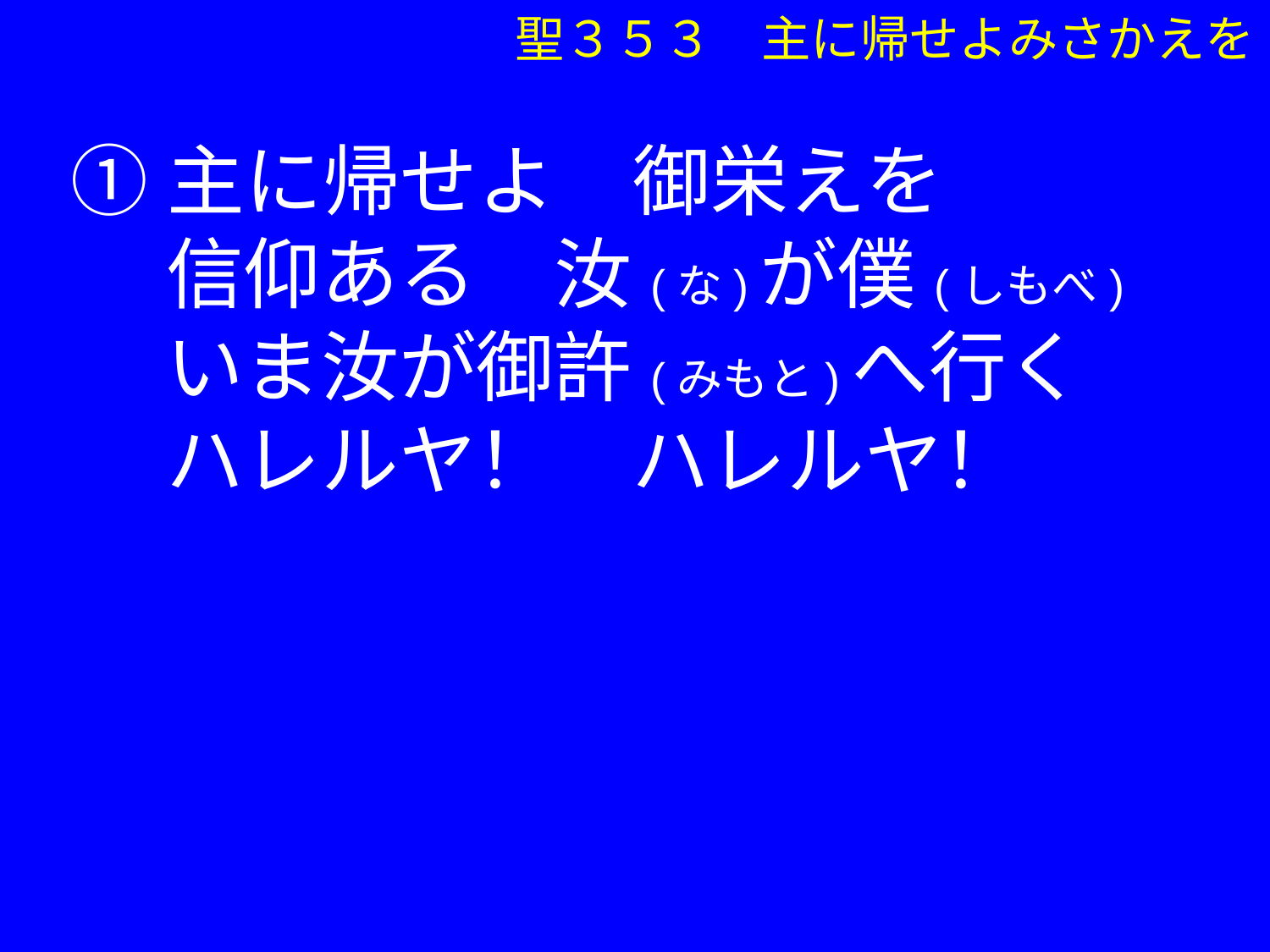

聖３５３　主に帰せよみさかえを
①主に帰せよ　御栄えを
　 信仰ある　汝(な)が僕(しもべ)
　 いま汝が御許(みもと)へ行く
　 ハレルヤ！　ハレルヤ！